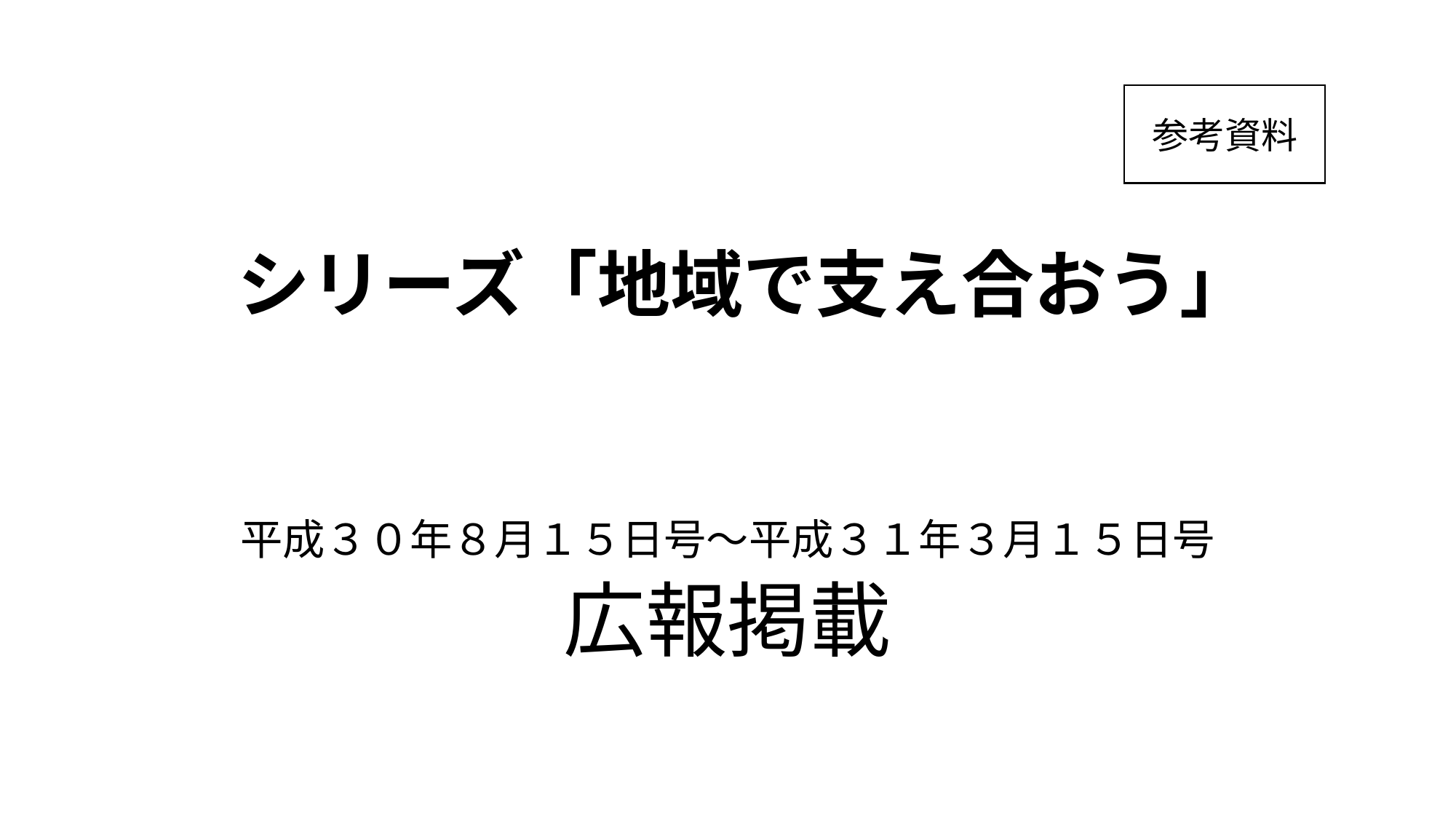

参考資料
# シリーズ「地域で支え合おう」
平成３０年８月１５日号～平成３１年３月１５日号
広報掲載